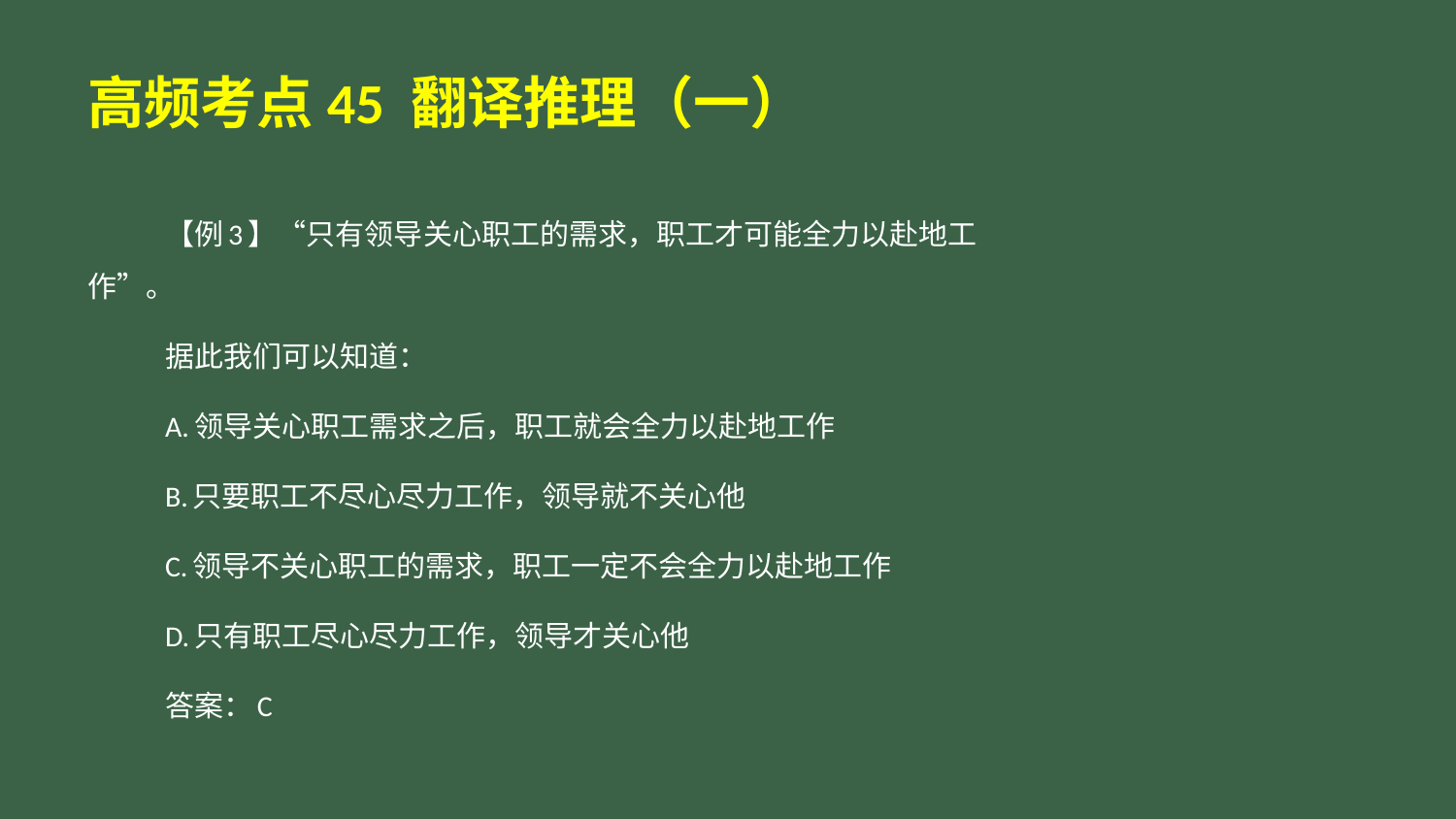

# 高频考点45 翻译推理（一）
【例3】“只有领导关心职工的需求，职工才可能全力以赴地工作”。
据此我们可以知道：
A.领导关心职工需求之后，职工就会全力以赴地工作
B.只要职工不尽心尽力工作，领导就不关心他
C.领导不关心职工的需求，职工一定不会全力以赴地工作
D.只有职工尽心尽力工作，领导才关心他
答案：C